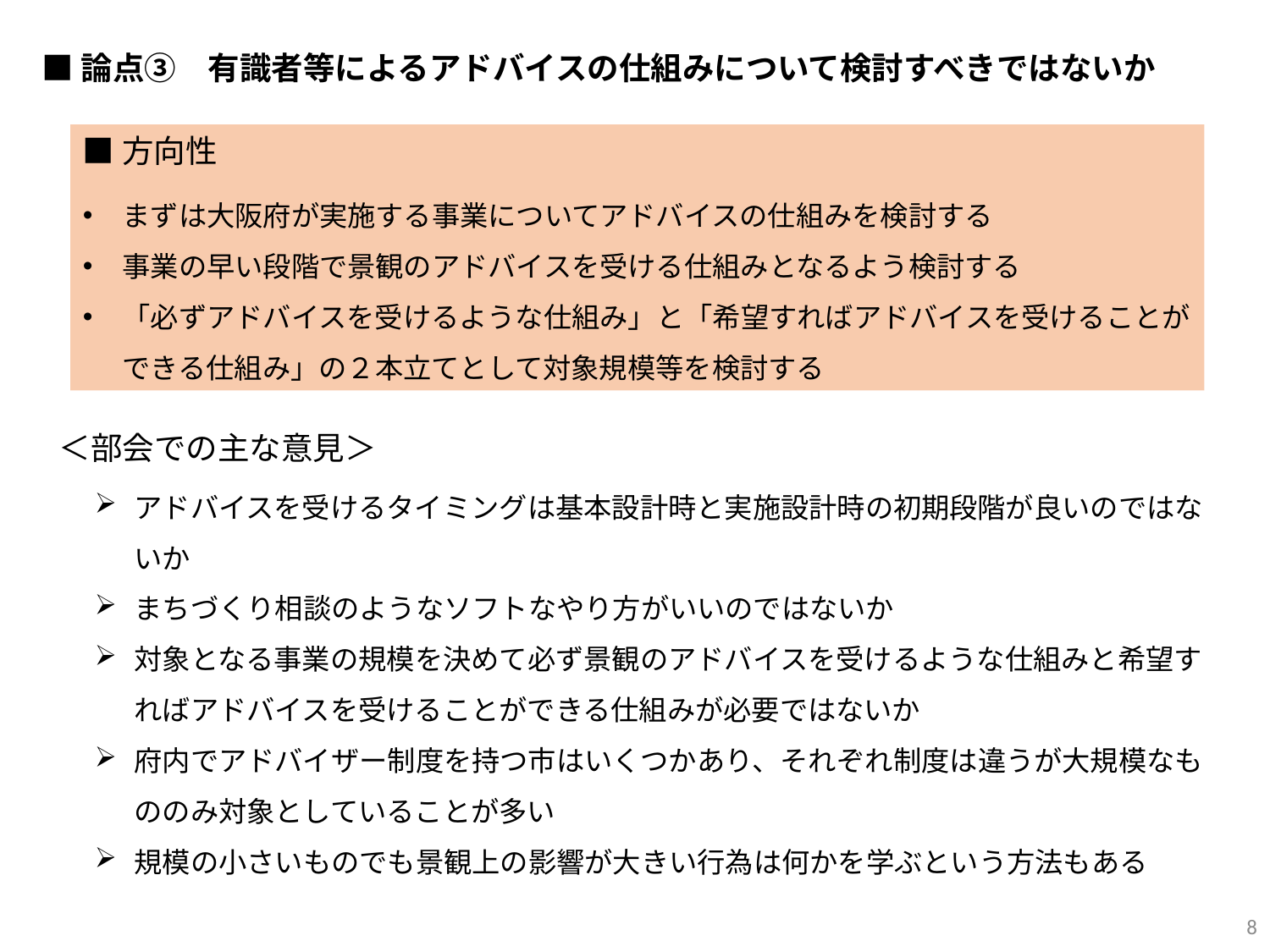

■論点③　有識者等によるアドバイスの仕組みについて検討すべきではないか
■方向性

まずは大阪府が実施する事業についてアドバイスの仕組みを検討する
事業の早い段階で景観のアドバイスを受ける仕組みとなるよう検討する
「必ずアドバイスを受けるような仕組み」と「希望すればアドバイスを受けることができる仕組み」の２本立てとして対象規模等を検討する
＜部会での主な意見＞
アドバイスを受けるタイミングは基本設計時と実施設計時の初期段階が良いのではないか
まちづくり相談のようなソフトなやり方がいいのではないか
対象となる事業の規模を決めて必ず景観のアドバイスを受けるような仕組みと希望すればアドバイスを受けることができる仕組みが必要ではないか
府内でアドバイザー制度を持つ市はいくつかあり、それぞれ制度は違うが大規模なもののみ対象としていることが多い
規模の小さいものでも景観上の影響が大きい行為は何かを学ぶという方法もある
8